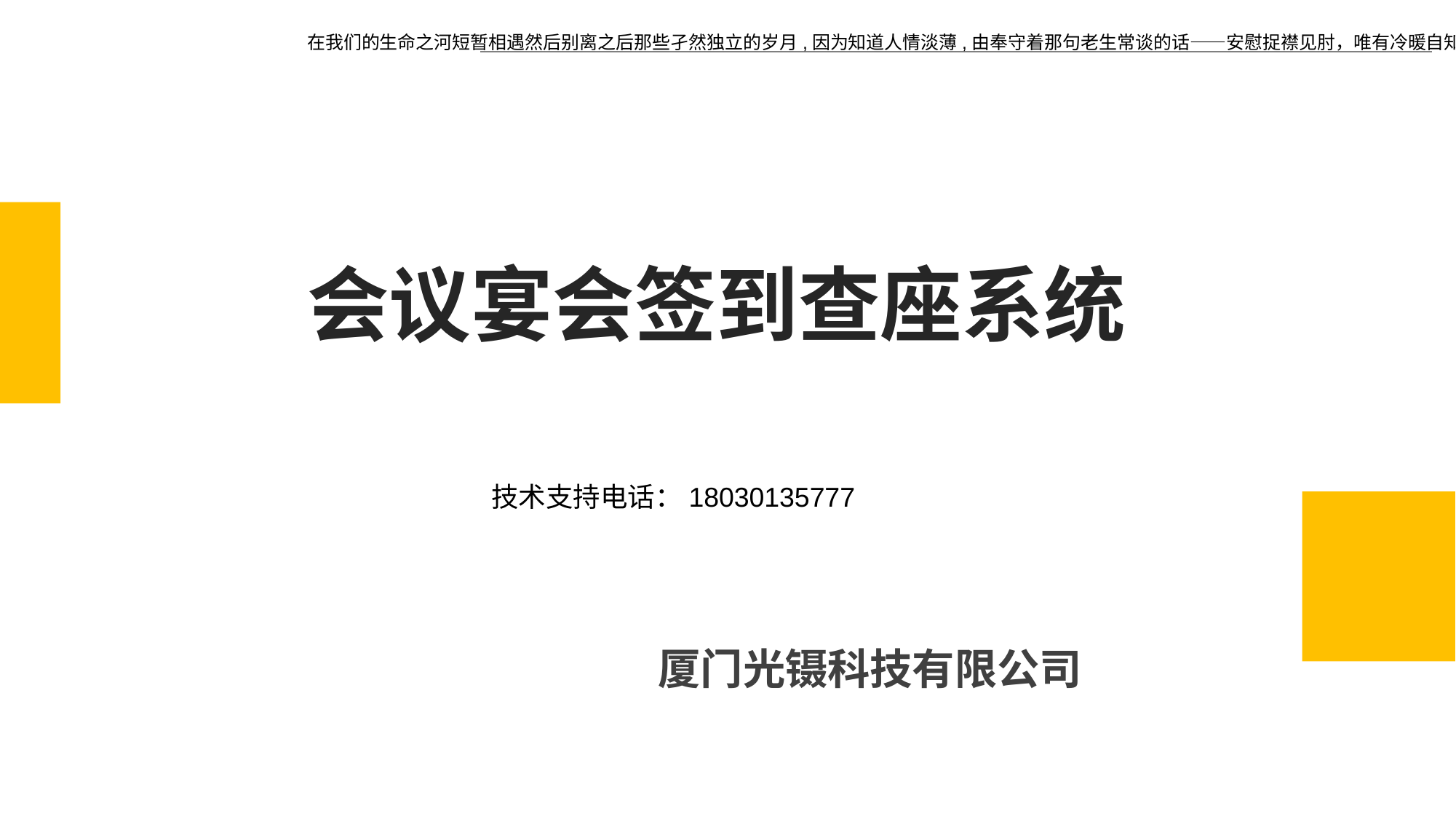

在我们的生命之河短暂相遇然后别离之后那些孑然独立的岁月,因为知道人情淡薄,由奉守着那句老生常谈的话——安慰捉襟见肘，唯有冷暖自知。

会议宴会签到查座系统
技术支持电话：18030135777

              厦门光镊科技有限公司